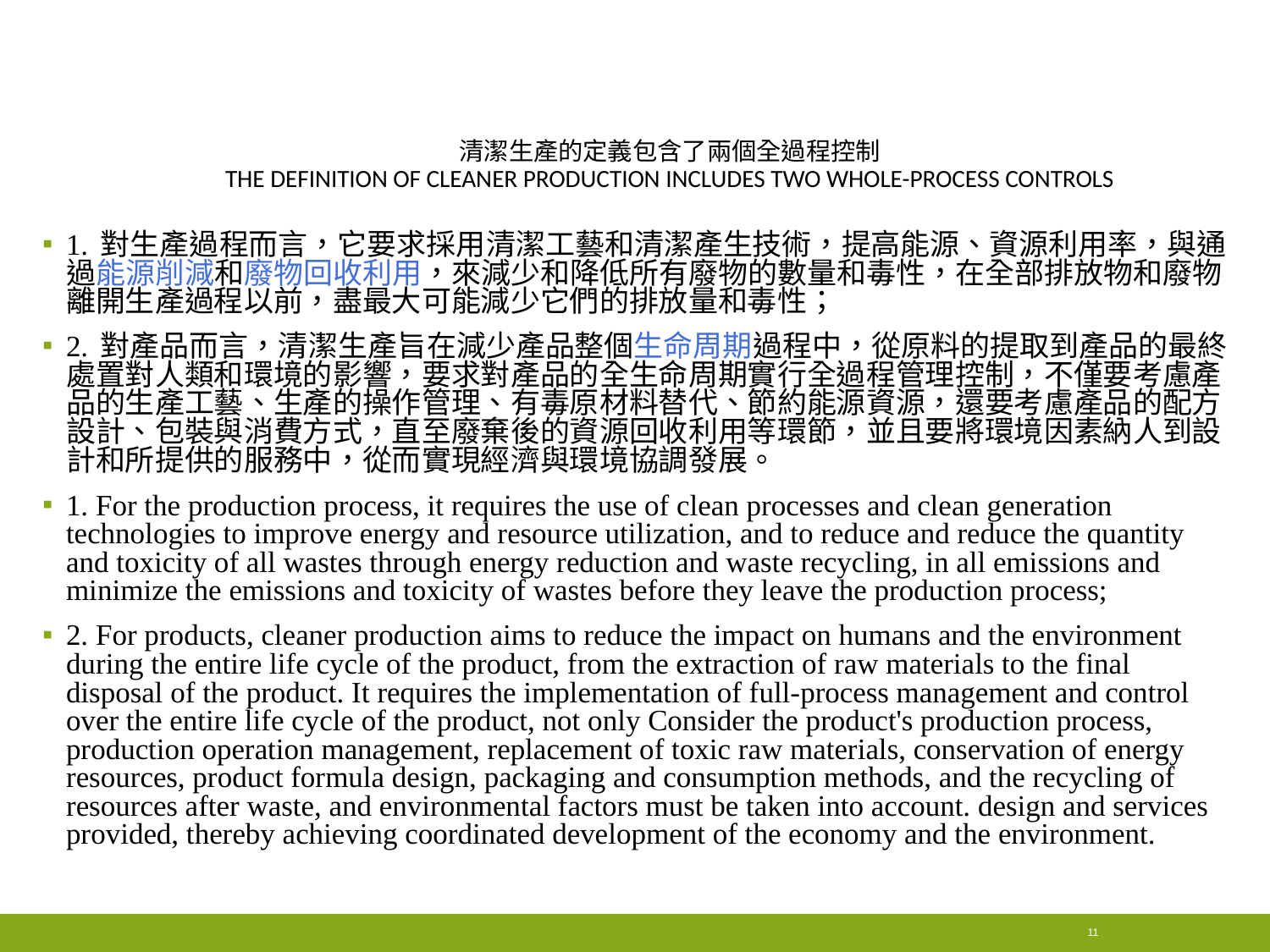

# 清潔生產的定義包含了兩個全過程控制 The definition of cleaner production includes two whole-process controls
1. 對生產過程而言，它要求採用清潔工藝和清潔產生技術，提高能源、資源利用率，與通過能源削減和廢物回收利用，來減少和降低所有廢物的數量和毒性，在全部排放物和廢物離開生產過程以前，盡最大可能減少它們的排放量和毒性；
2. 對產品而言，清潔生產旨在減少產品整個生命周期過程中，從原料的提取到產品的最終處置對人類和環境的影響，要求對產品的全生命周期實行全過程管理控制，不僅要考慮產品的生產工藝、生產的操作管理、有毒原材料替代、節約能源資源，還要考慮產品的配方設計、包裝與消費方式，直至廢棄後的資源回收利用等環節，並且要將環境因素納人到設計和所提供的服務中，從而實現經濟與環境協調發展。
1. For the production process, it requires the use of clean processes and clean generation technologies to improve energy and resource utilization, and to reduce and reduce the quantity and toxicity of all wastes through energy reduction and waste recycling, in all emissions and minimize the emissions and toxicity of wastes before they leave the production process;
2. For products, cleaner production aims to reduce the impact on humans and the environment during the entire life cycle of the product, from the extraction of raw materials to the final disposal of the product. It requires the implementation of full-process management and control over the entire life cycle of the product, not only Consider the product's production process, production operation management, replacement of toxic raw materials, conservation of energy resources, product formula design, packaging and consumption methods, and the recycling of resources after waste, and environmental factors must be taken into account. design and services provided, thereby achieving coordinated development of the economy and the environment.
11